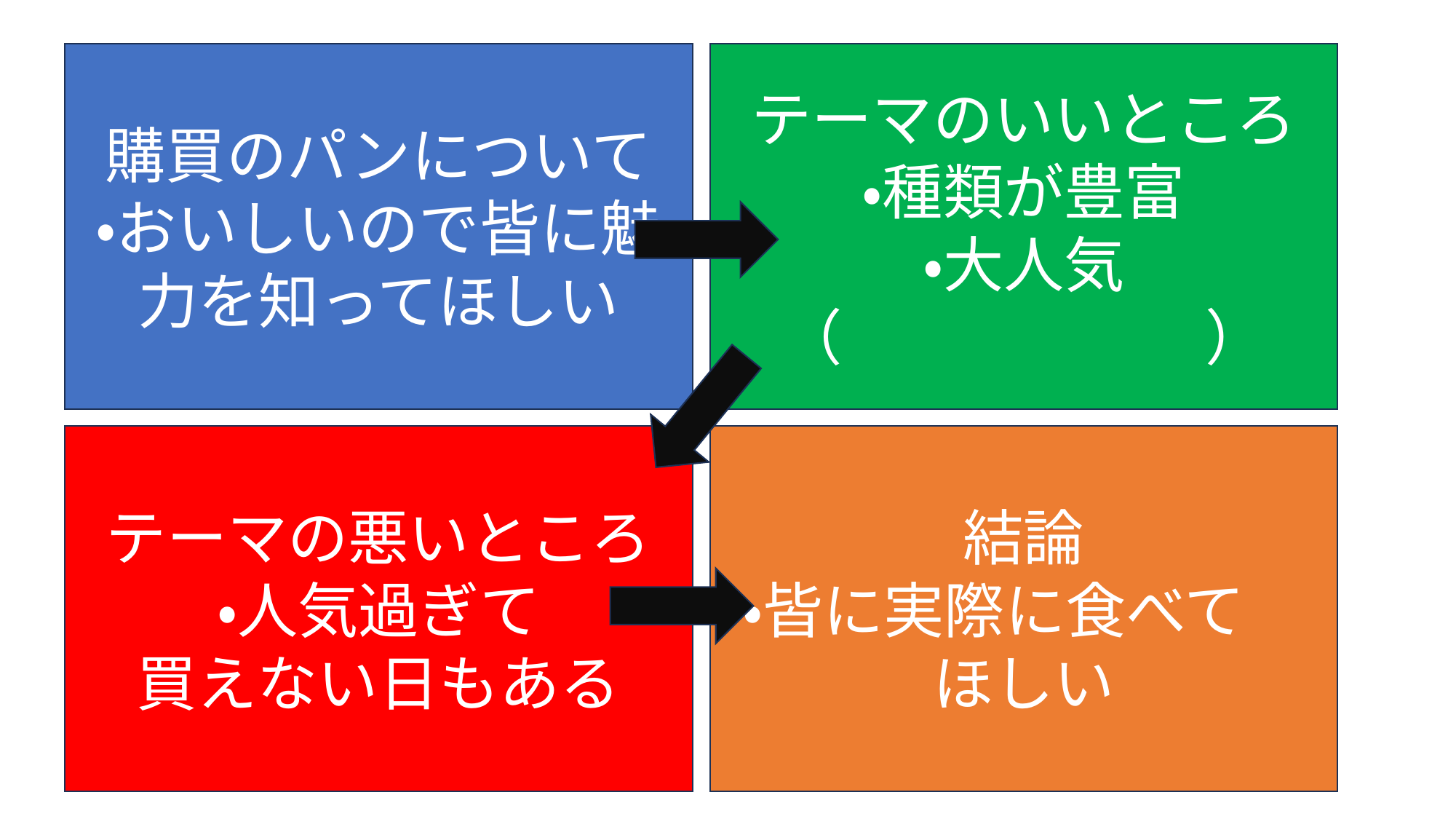

テーマのいいところ
・種類が豊富
・大人気
（　　　　　　）
購買のパンについて
・おいしいので皆に魅力を知ってほしい

結論
・皆に実際に食べて　ほしい
テーマの悪いところ
・人気過ぎて
買えない日もある